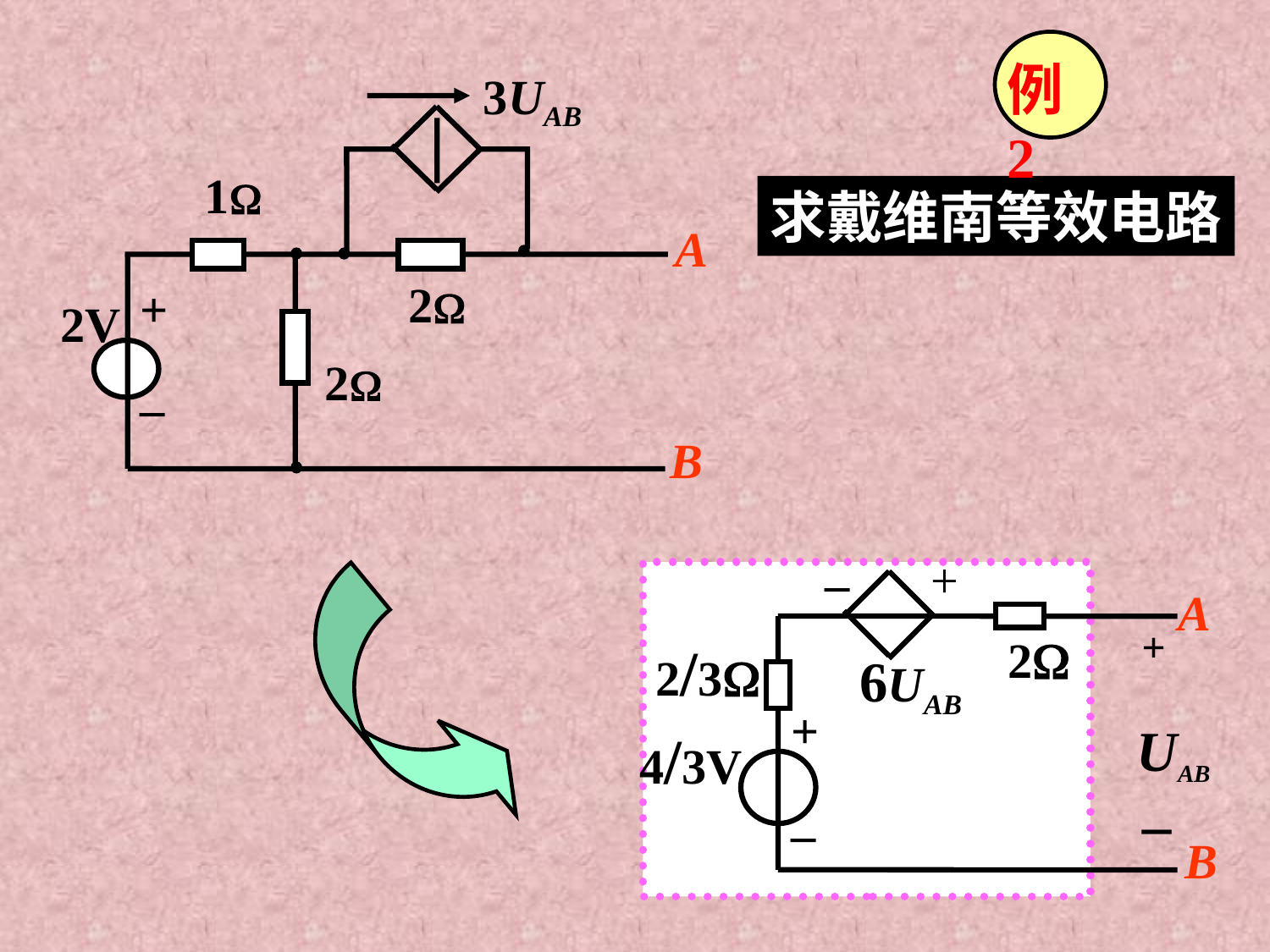

例2
3UAB

1Ω
A

2Ω
+
2V

2Ω
_
B

求戴维南等效电路
_
+

A

2Ω
2/3Ω
6UAB

+
4/3V

_
B

+
UAB
－